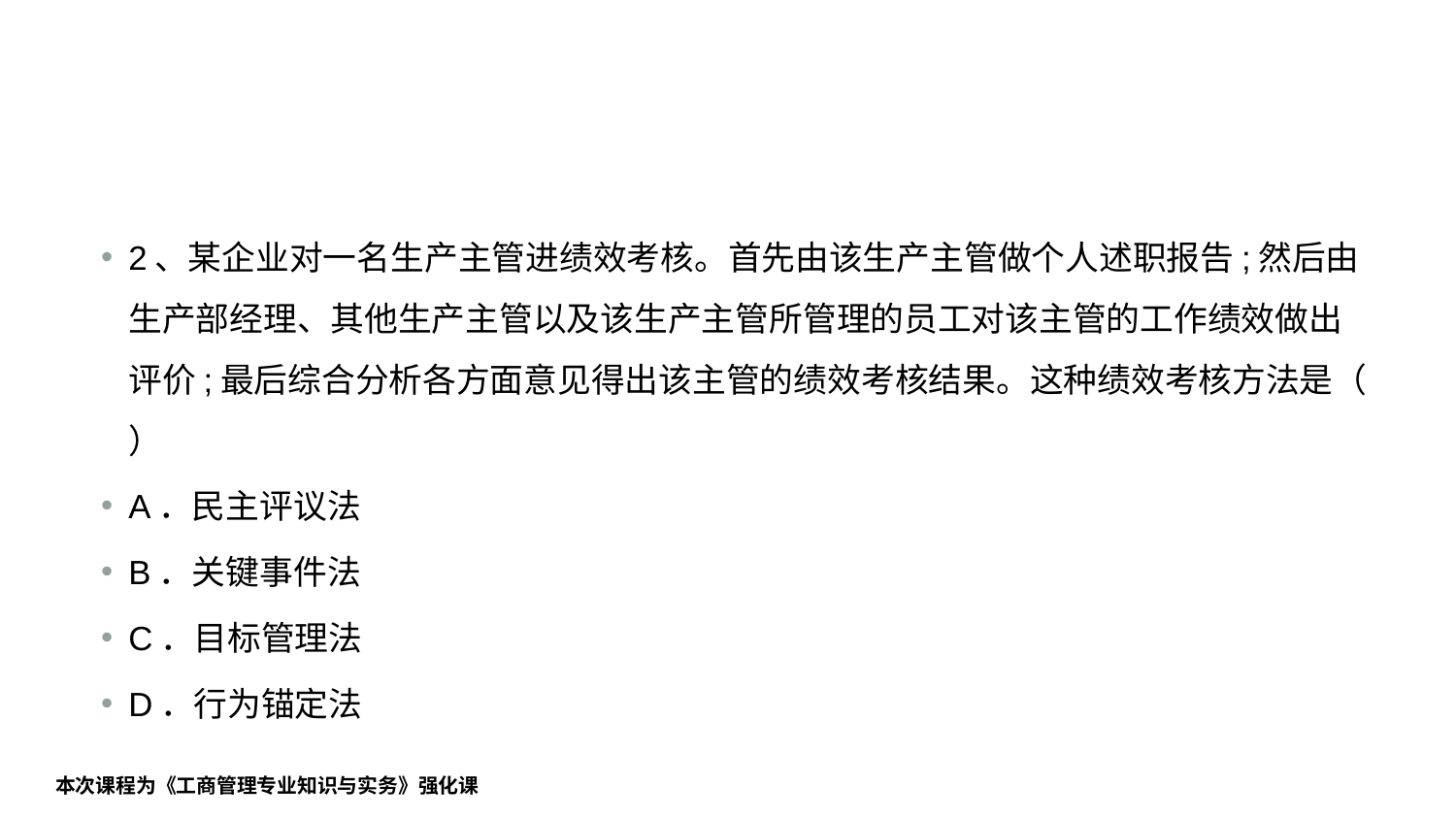

#
2、某企业对一名生产主管进绩效考核。首先由该生产主管做个人述职报告;然后由生产部经理、其他生产主管以及该生产主管所管理的员工对该主管的工作绩效做出评价;最后综合分析各方面意见得出该主管的绩效考核结果。这种绩效考核方法是（ ）
A．民主评议法
B．关键事件法
C．目标管理法
D．行为锚定法